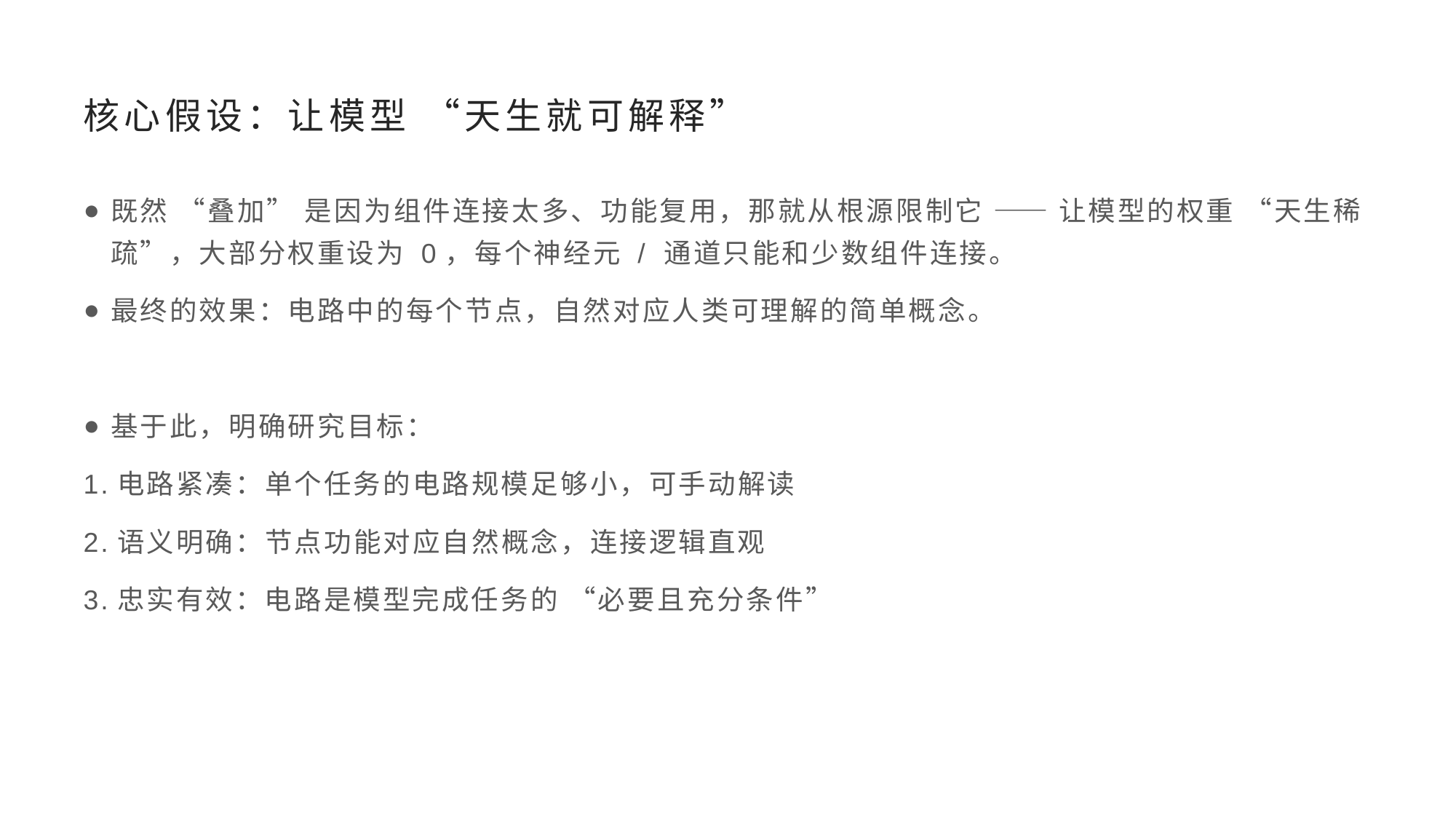

# 核心假设：让模型 “天生就可解释”
既然 “叠加” 是因为组件连接太多、功能复用，那就从根源限制它 —— 让模型的权重 “天生稀疏”，大部分权重设为 0，每个神经元 / 通道只能和少数组件连接。
最终的效果：电路中的每个节点，自然对应人类可理解的简单概念。

基于此，明确研究目标：
1.电路紧凑：单个任务的电路规模足够小，可手动解读
2.语义明确：节点功能对应自然概念，连接逻辑直观
3.忠实有效：电路是模型完成任务的 “必要且充分条件”